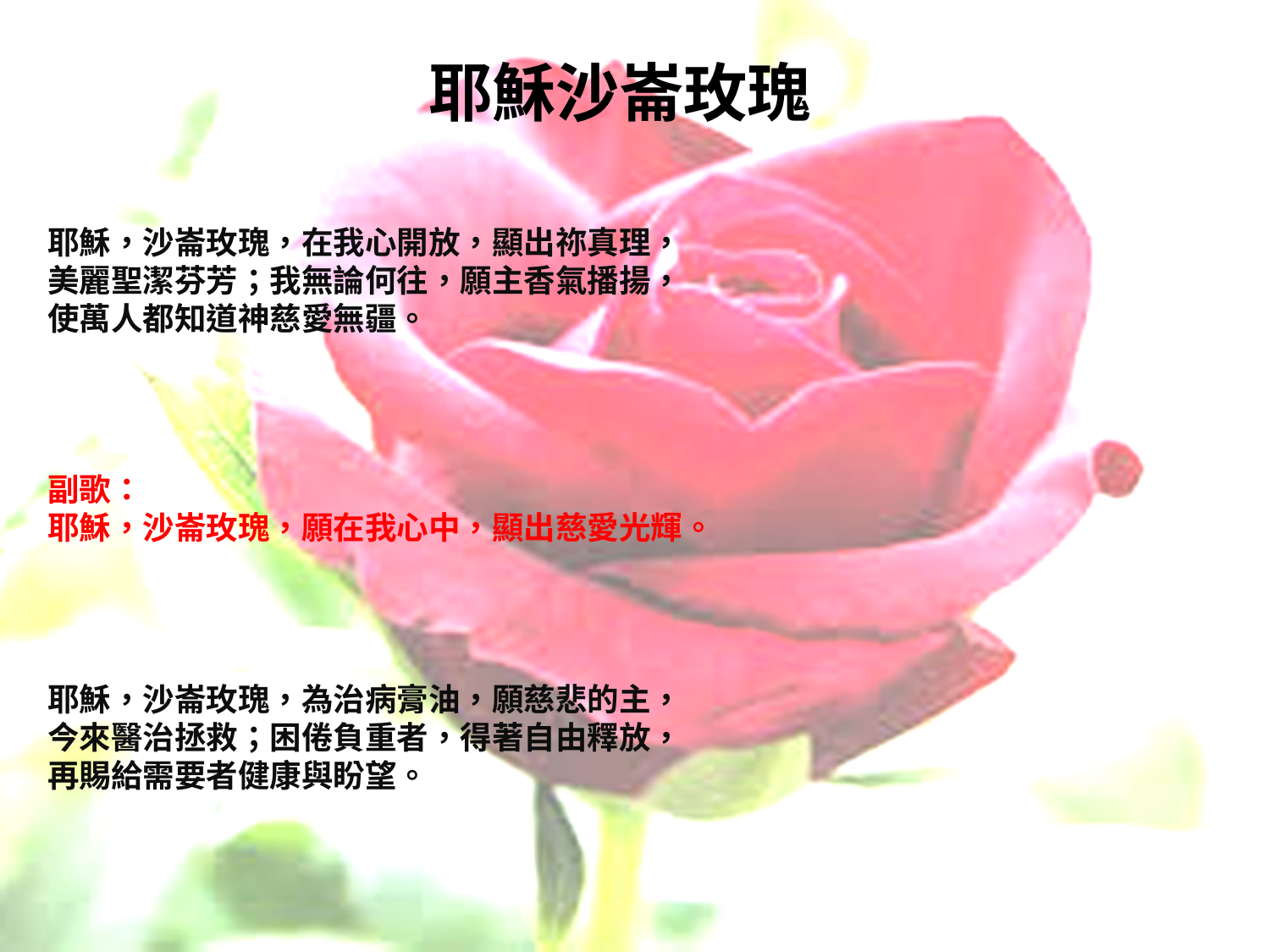

# 耶穌沙崙玫瑰
耶穌，沙崙玫瑰，在我心開放，顯出祢真理，
美麗聖潔芬芳；我無論何往，願主香氣播揚，
使萬人都知道神慈愛無疆。

副歌：
耶穌，沙崙玫瑰，願在我心中，顯出慈愛光輝。

耶穌，沙崙玫瑰，為治病膏油，願慈悲的主，
今來醫治拯救；困倦負重者，得著自由釋放，
再賜給需要者健康與盼望。